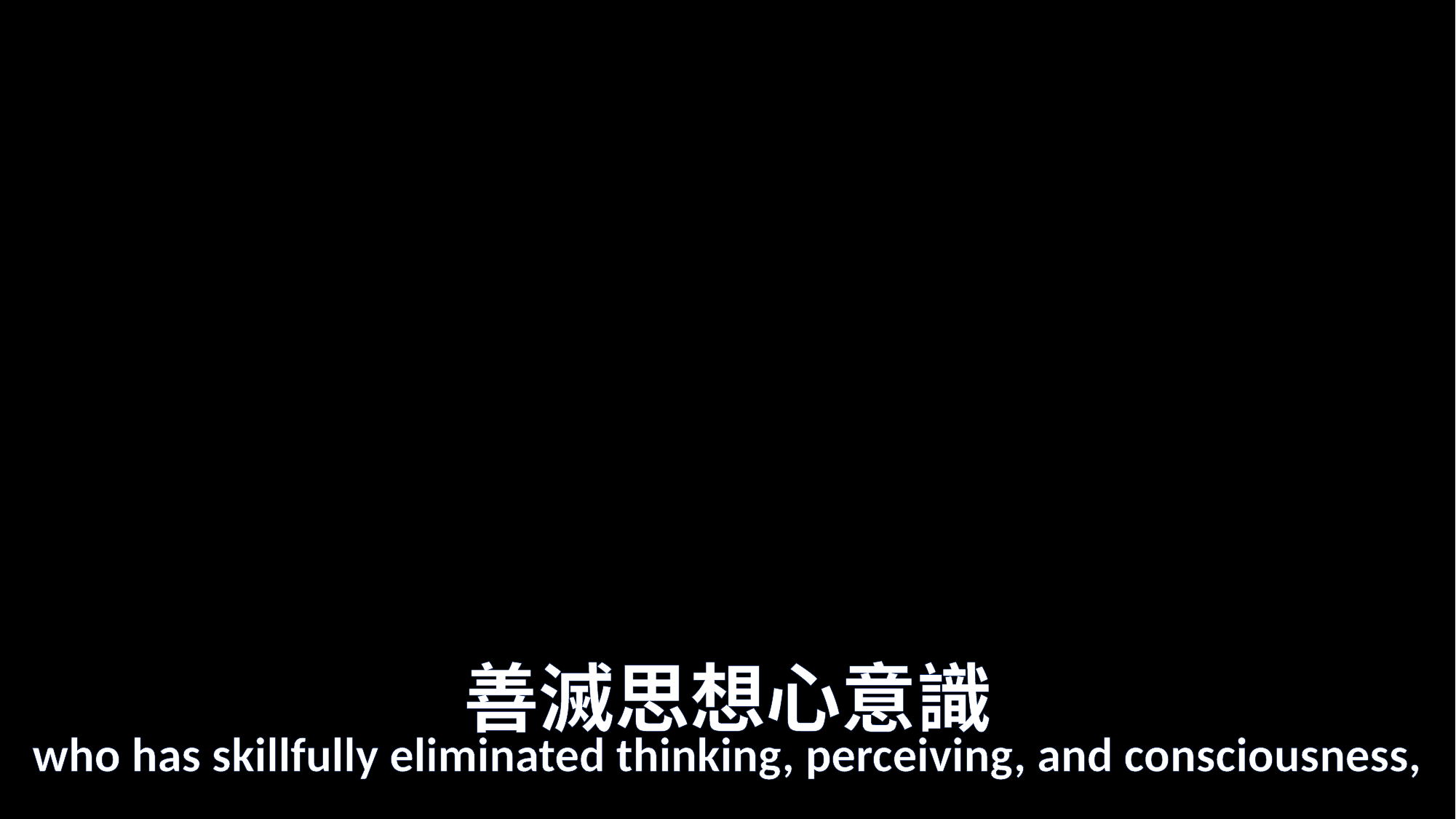

# 善滅思想心意識
who has skillfully eliminated thinking, perceiving, and consciousness,